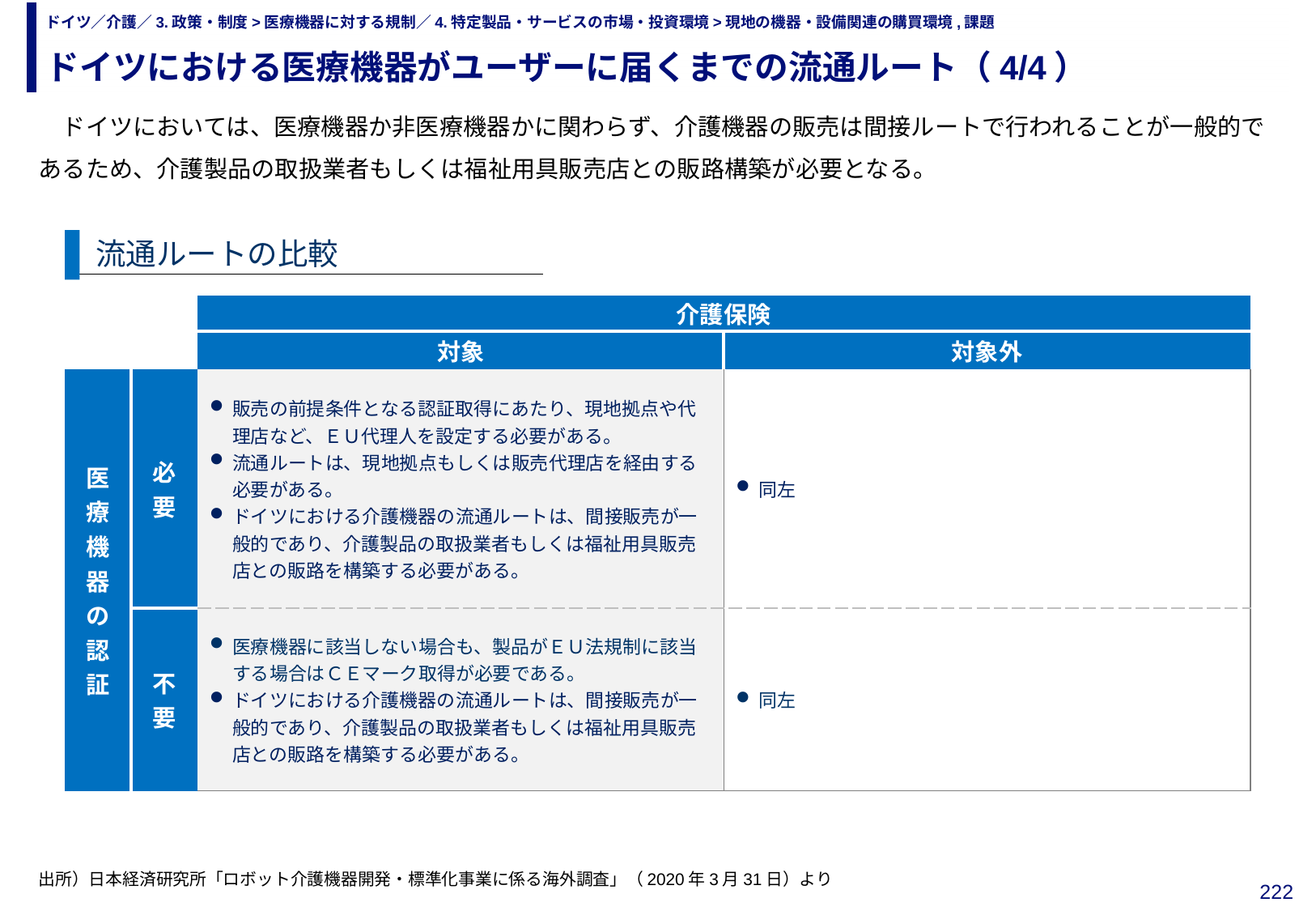

ドイツにおける医療機器がユーザーに届くまでの流通ルート（4/4）
# ドイツ／介護／3.政策・制度>医療機器に対する規制／4.特定製品・サービスの市場・投資環境>現地の機器・設備関連の購買環境,課題
　ドイツにおいては、医療機器か非医療機器かに関わらず、介護機器の販売は間接ルートで行われることが一般的であるため、介護製品の取扱業者もしくは福祉用具販売店との販路構築が必要となる。
流通ルートの比較

| 国名 |  | 介護保険 |  |
| --- | --- | --- | --- |
|  |  | 対象 | 対象外 |
| 医療機器の認証 | 必要 | 販売の前提条件となる認証取得にあたり、現地拠点や代理店など、ＥＵ代理人を設定する必要がある。 流通ルートは、現地拠点もしくは販売代理店を経由する必要がある。 ドイツにおける介護機器の流通ルートは、間接販売が一般的であり、介護製品の取扱業者もしくは福祉用具販売店との販路を構築する必要がある。 | 同左 |
|  | 不要 | 医療機器に該当しない場合も、製品がＥＵ法規制に該当する場合はＣＥマーク取得が必要である。 ドイツにおける介護機器の流通ルートは、間接販売が一般的であり、介護製品の取扱業者もしくは福祉用具販売店との販路を構築する必要がある。 | 同左 |
出所）日本経済研究所「ロボット介護機器開発・標準化事業に係る海外調査」（2020年3月31日）より